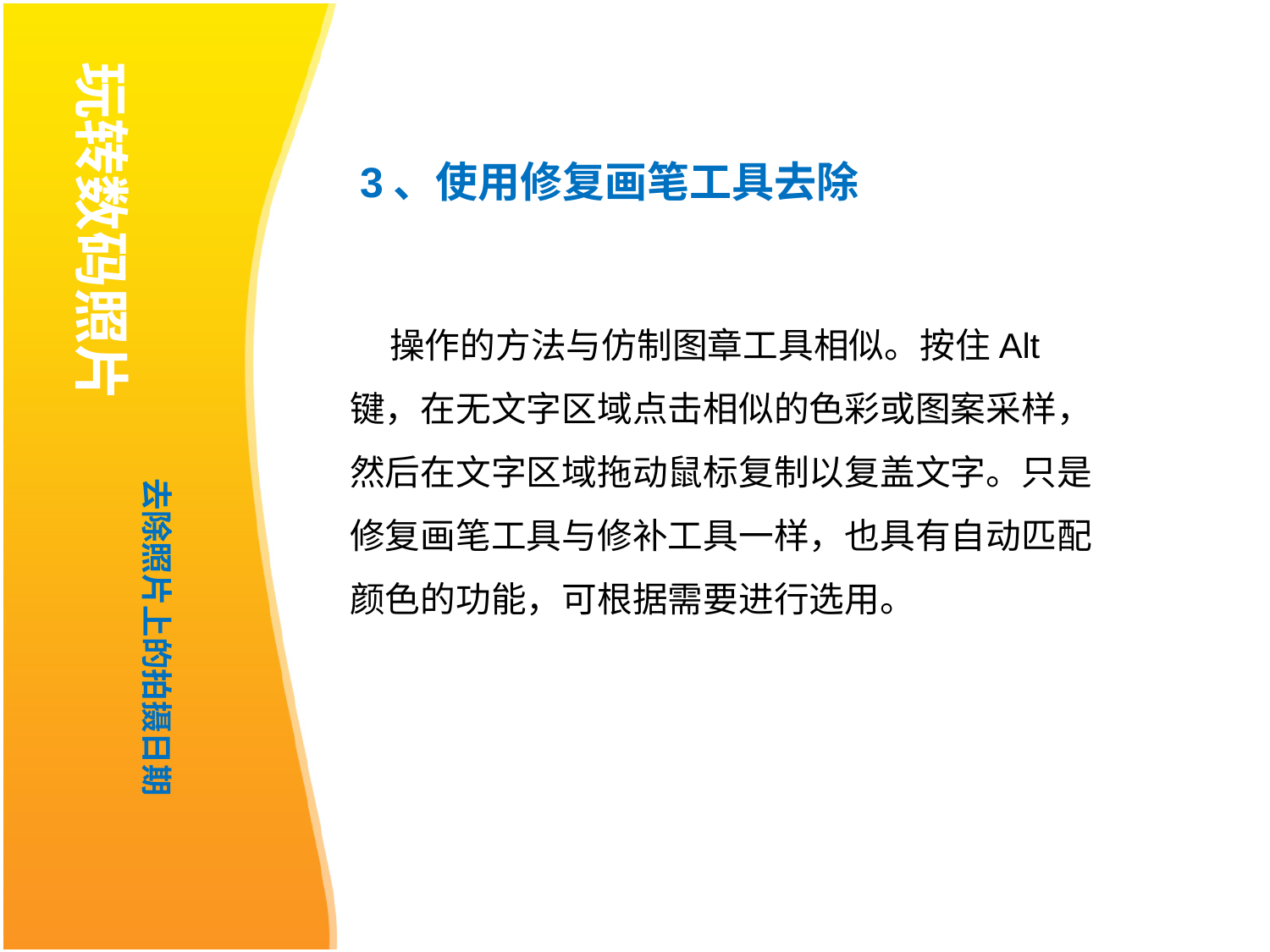

玩转数码照片
3、使用修复画笔工具去除
    操作的方法与仿制图章工具相似。按住Alt键，在无文字区域点击相似的色彩或图案采样，然后在文字区域拖动鼠标复制以复盖文字。只是修复画笔工具与修补工具一样，也具有自动匹配颜色的功能，可根据需要进行选用。
去除照片上的拍摄日期